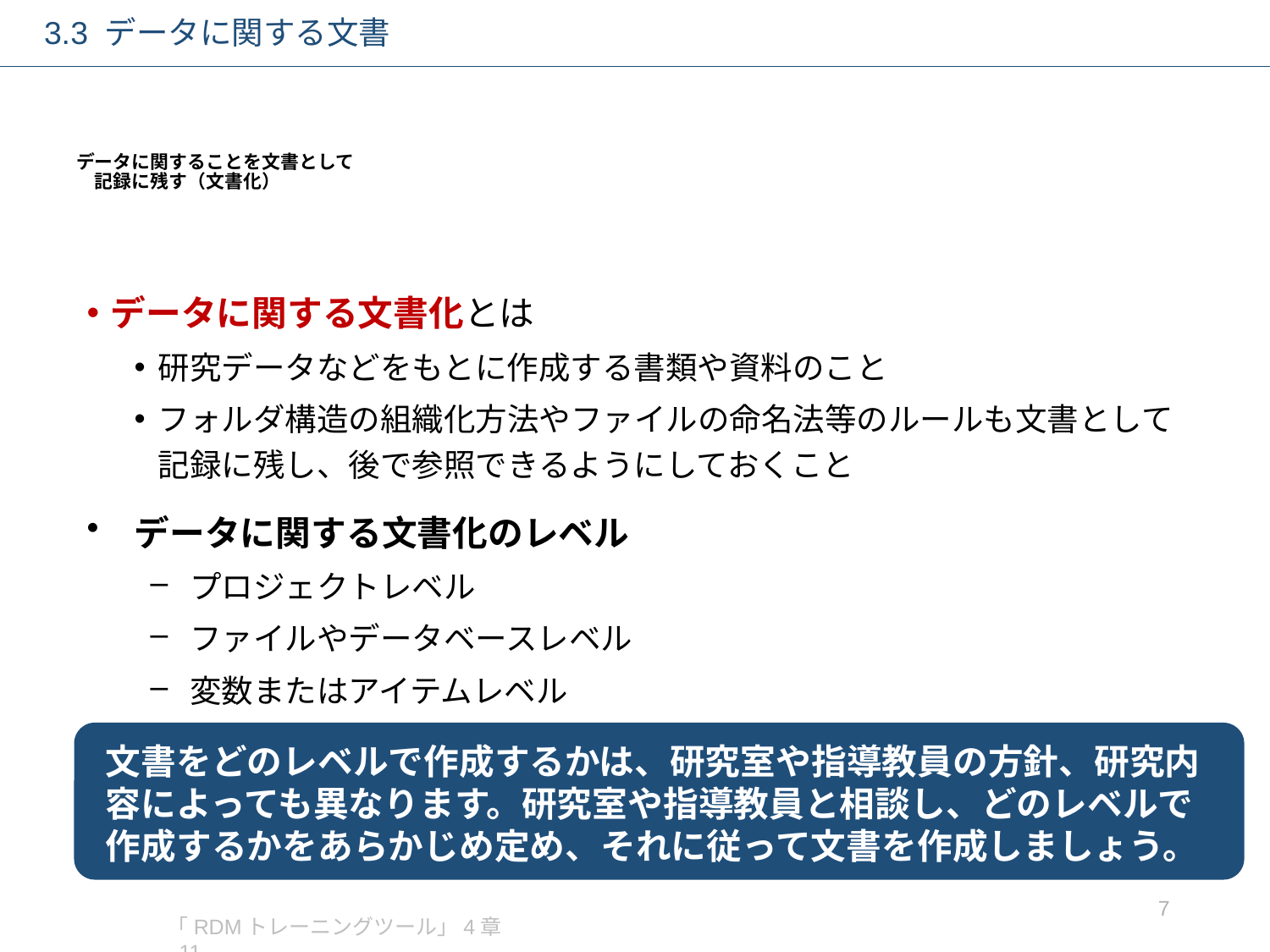

3.3 データに関する文書
# データに関することを文書として 　記録に残す（文書化）
データに関する文書化とは
研究データなどをもとに作成する書類や資料のこと
フォルダ構造の組織化方法やファイルの命名法等のルールも文書として
記録に残し、後で参照できるようにしておくこと

データに関する文書化のレベル
プロジェクトレベル
ファイルやデータベースレベル
変数またはアイテムレベル

文書をどのレベルで作成するかは、研究室や指導教員の方針、研究内容によっても異なります。研究室や指導教員と相談し、どのレベルで作成するかをあらかじめ定め、それに従って文書を作成しましょう。
7
「RDMトレーニングツール」4章_11